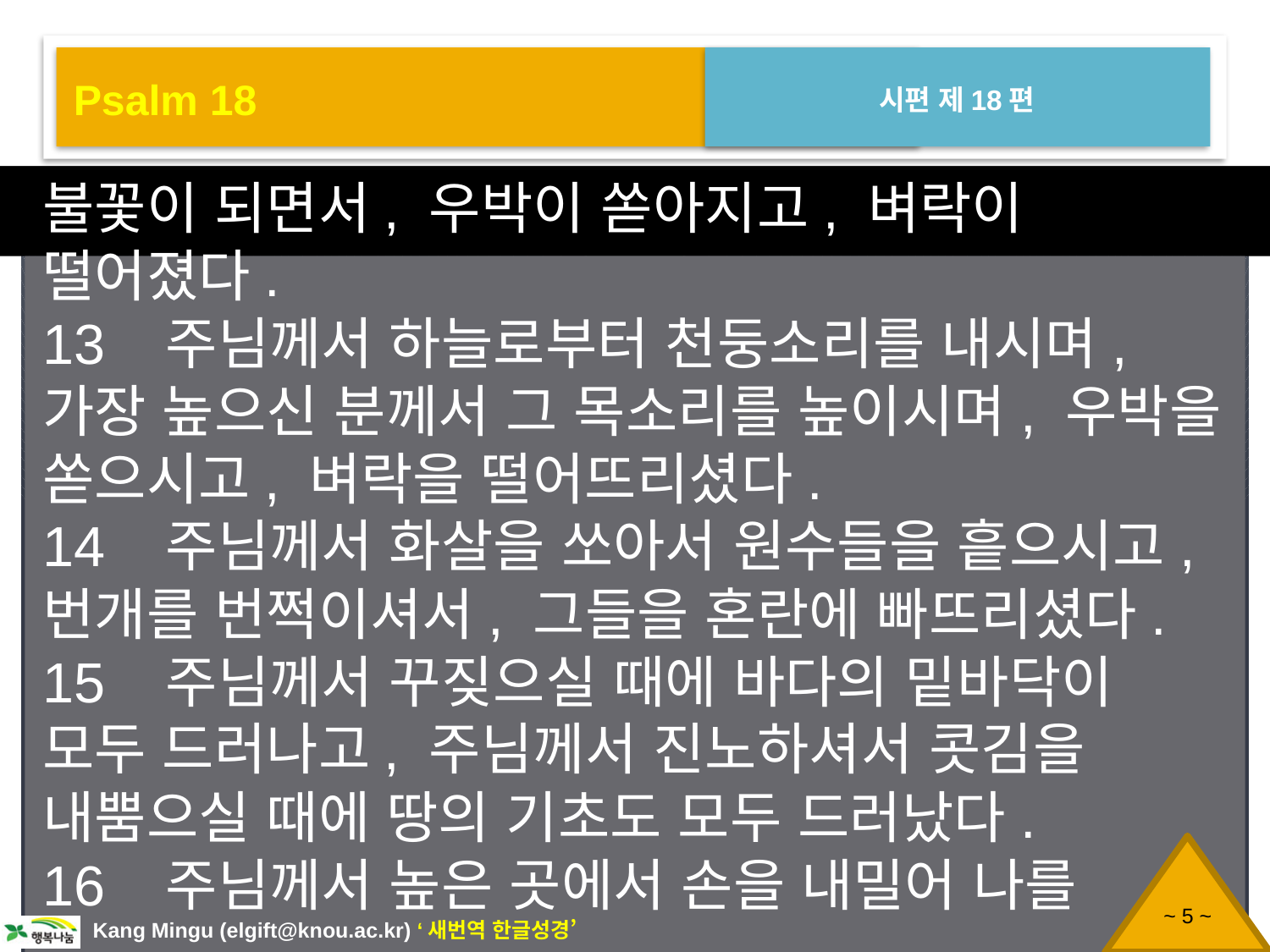

Psalm 18
시편 제18편
불꽃이 되면서, 우박이 쏟아지고, 벼락이 떨어졌다.
13   주님께서 하늘로부터 천둥소리를 내시며, 가장 높으신 분께서 그 목소리를 높이시며, 우박을 쏟으시고, 벼락을 떨어뜨리셨다.
14   주님께서 화살을 쏘아서 원수들을 흩으시고, 번개를 번쩍이셔서, 그들을 혼란에 빠뜨리셨다.
15   주님께서 꾸짖으실 때에 바다의 밑바닥이 모두 드러나고, 주님께서 진노하셔서 콧김을 내뿜으실 때에 땅의 기초도 모두 드러났다.
16   주님께서 높은 곳에서 손을 내밀어 나를